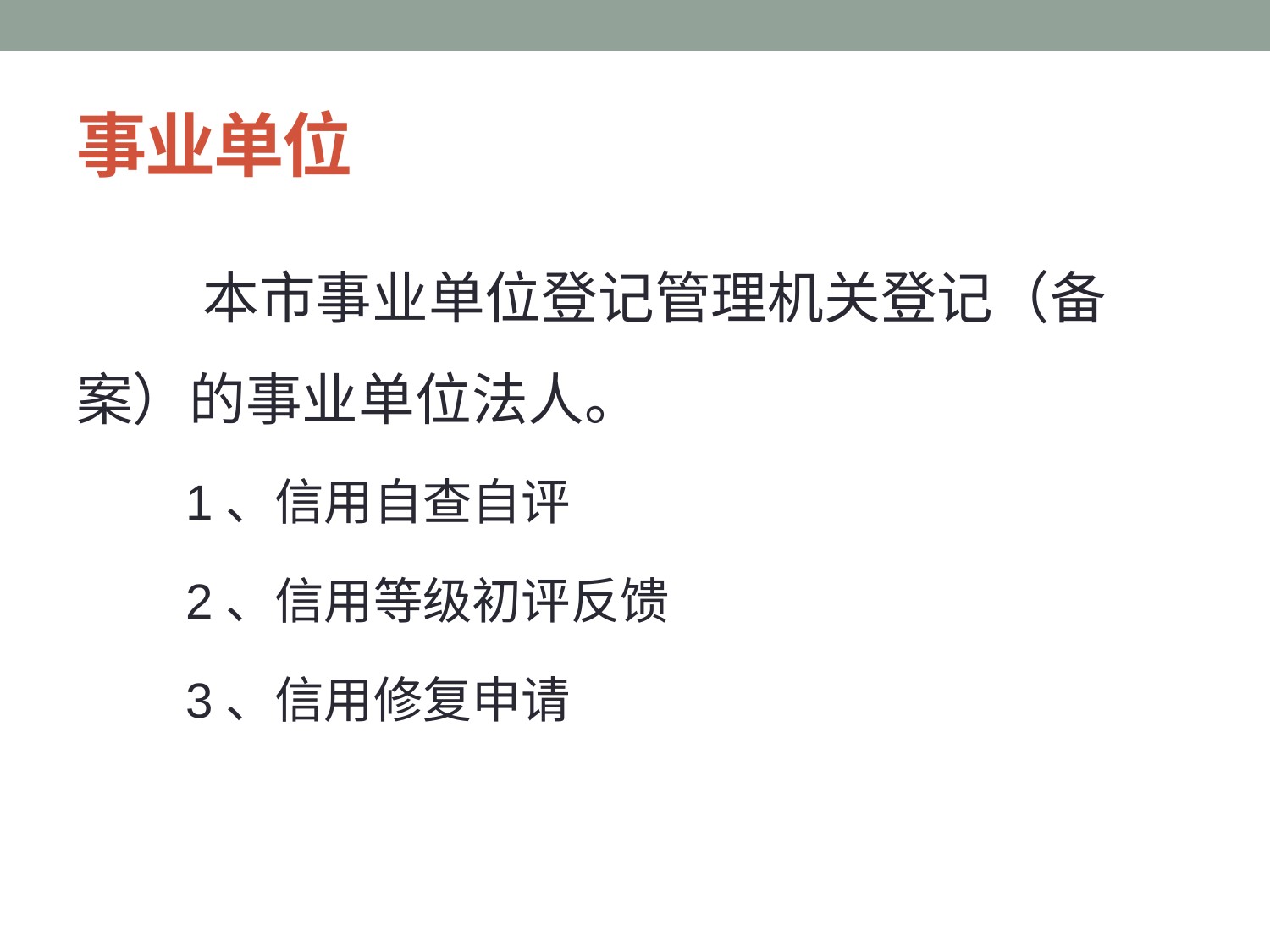

# 事业单位
  本市事业单位登记管理机关登记（备案）的事业单位法人。
        1、信用自查自评
        2、信用等级初评反馈
        3、信用修复申请